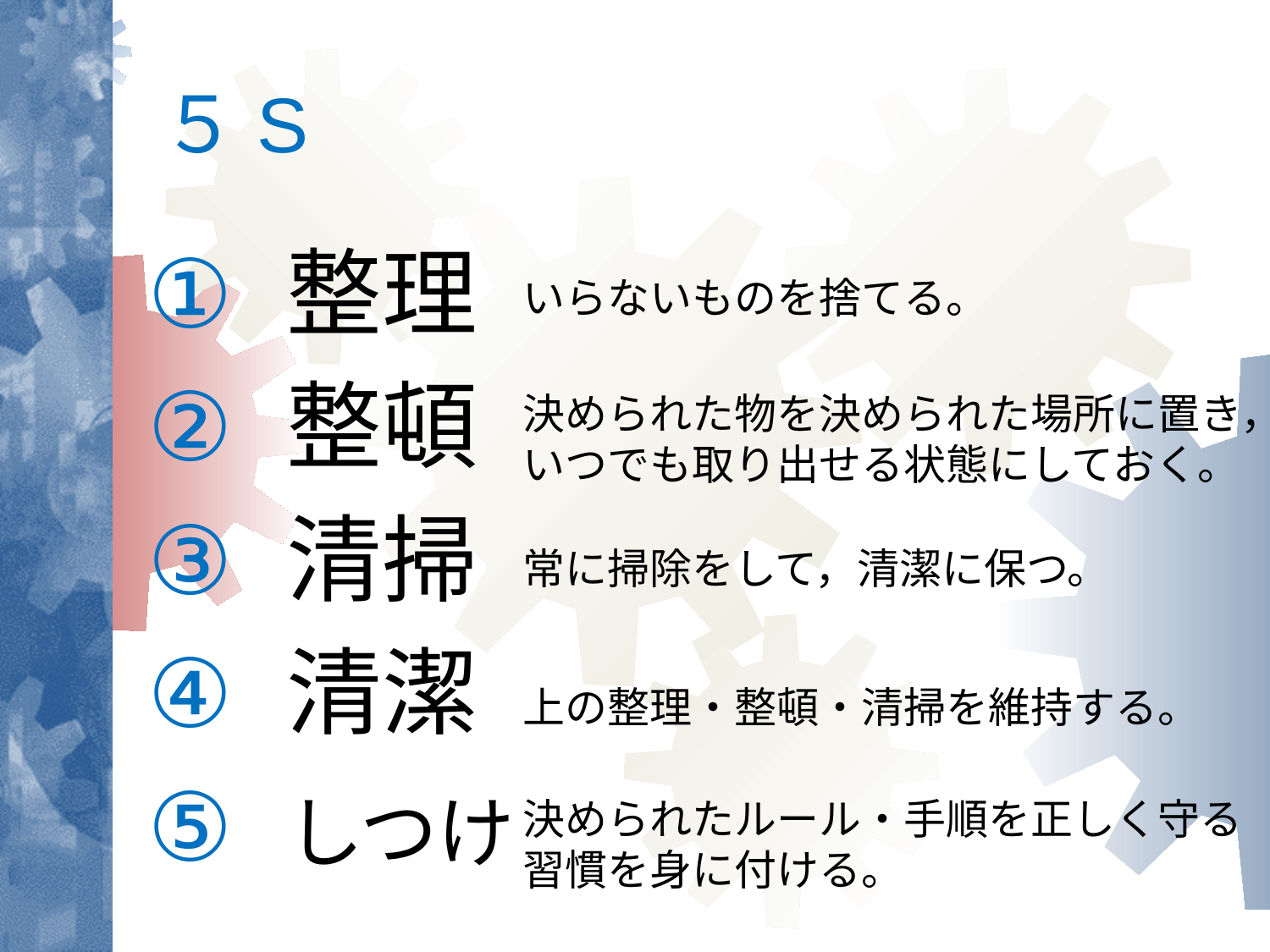

５S
 整理
 整頓
 清掃
 清潔
 しつけ
いらないものを捨てる。
決められた物を決められた場所に置き，いつでも取り出せる状態にしておく。
常に掃除をして，清潔に保つ。
上の整理・整頓・清掃を維持する。
決められたルール・手順を正しく守る習慣を身に付ける。